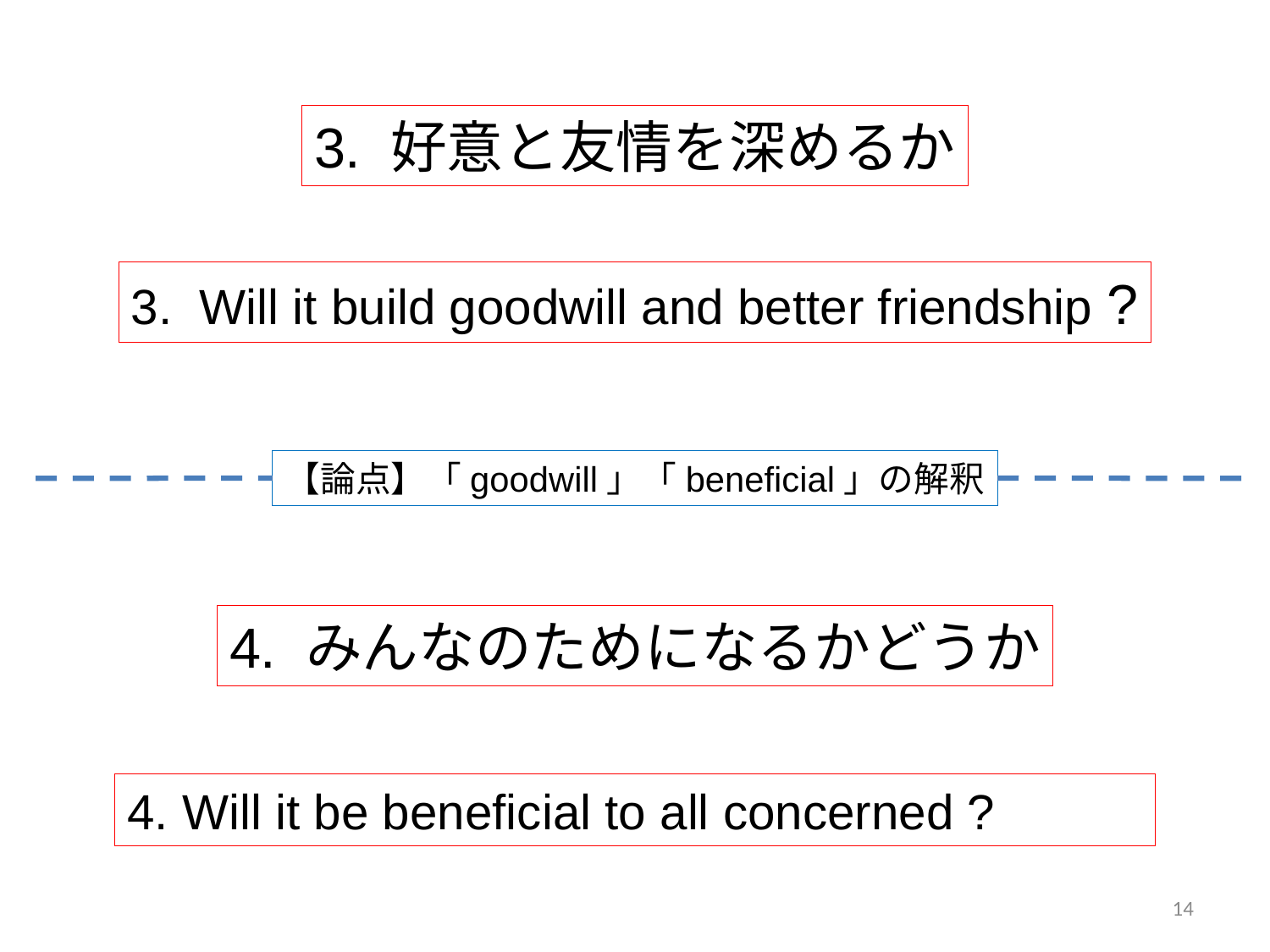

3. 好意と友情を深めるか
3.  Will it build goodwill and better friendship ?
【論点】「goodwill」「beneficial」の解釈
4. みんなのためになるかどうか
4. Will it be beneficial to all concerned ?
14